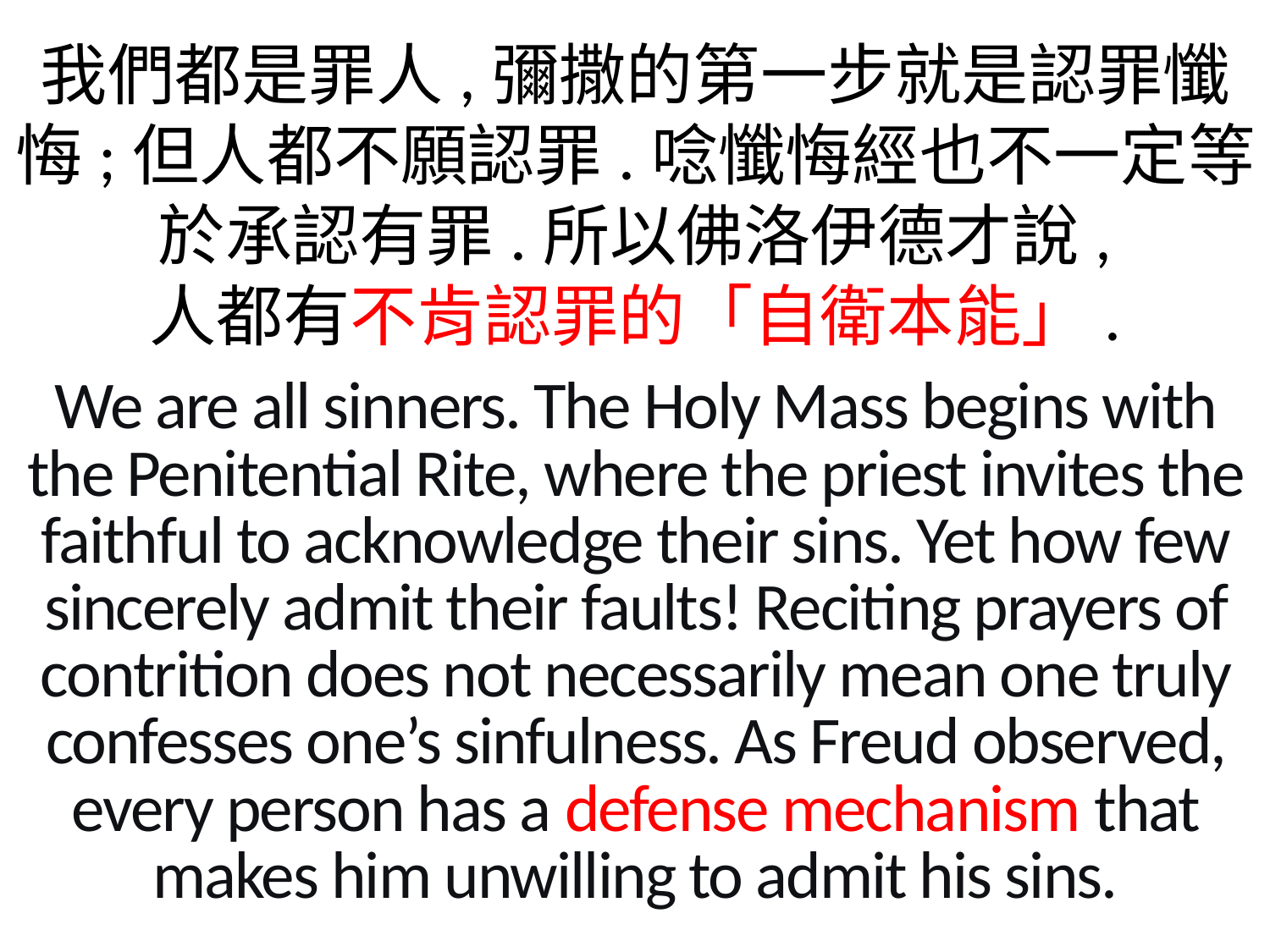

我們都是罪人,彌撒的第一步就是認罪懺悔;但人都不願認罪.唸懺悔經也不一定等於承認有罪.所以佛洛伊德才說,
人都有不肯認罪的「自衛本能」.
We are all sinners. The Holy Mass begins with the Penitential Rite, where the priest invites the faithful to acknowledge their sins. Yet how few sincerely admit their faults! Reciting prayers of contrition does not necessarily mean one truly confesses one’s sinfulness. As Freud observed, every person has a defense mechanism that makes him unwilling to admit his sins.